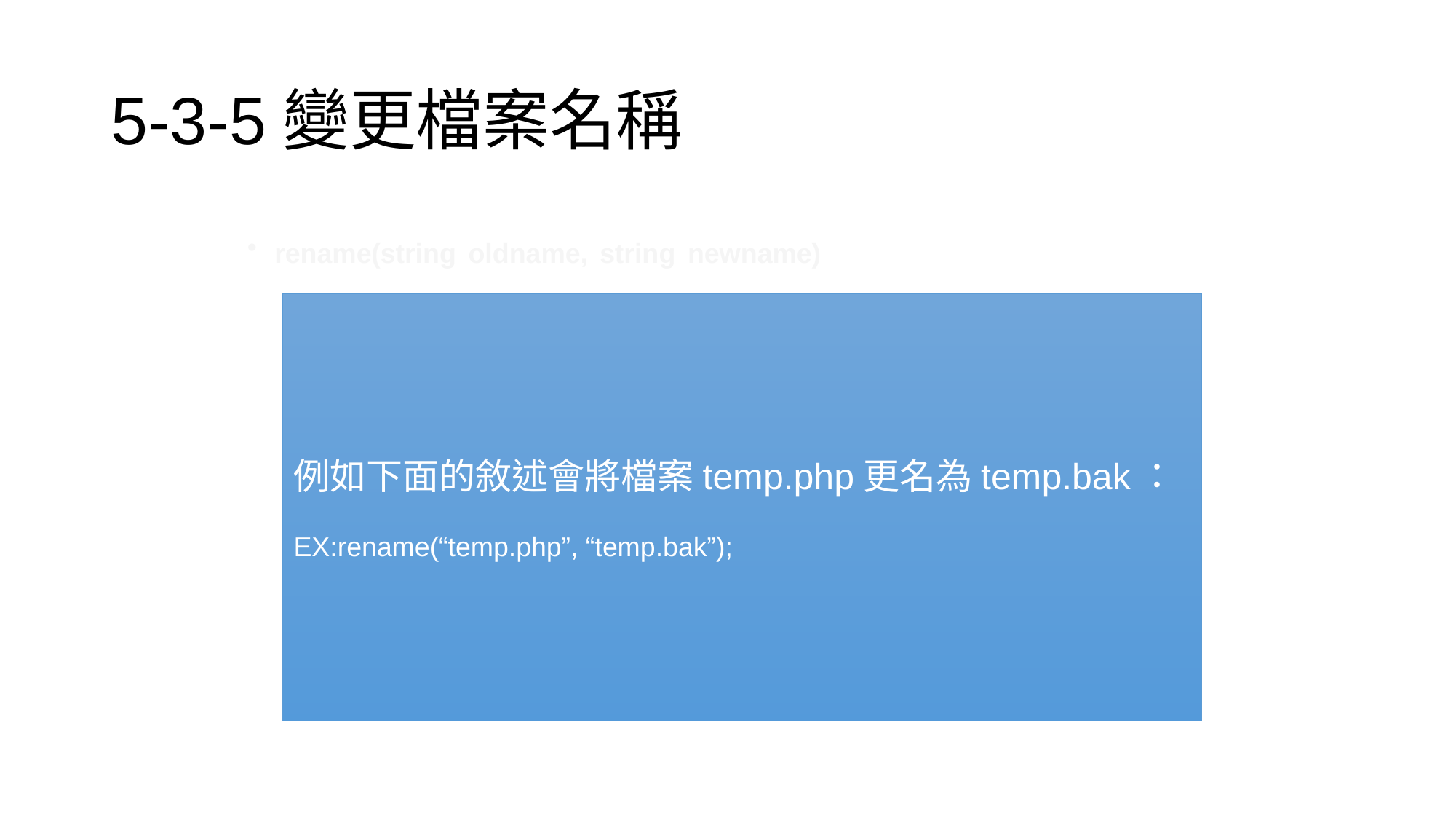

# 5-3-5變更檔案名稱
rename(string oldname, string newname)
例如下面的敘述會將檔案temp.php更名為temp.bak：

EX:rename(“temp.php”, “temp.bak”);